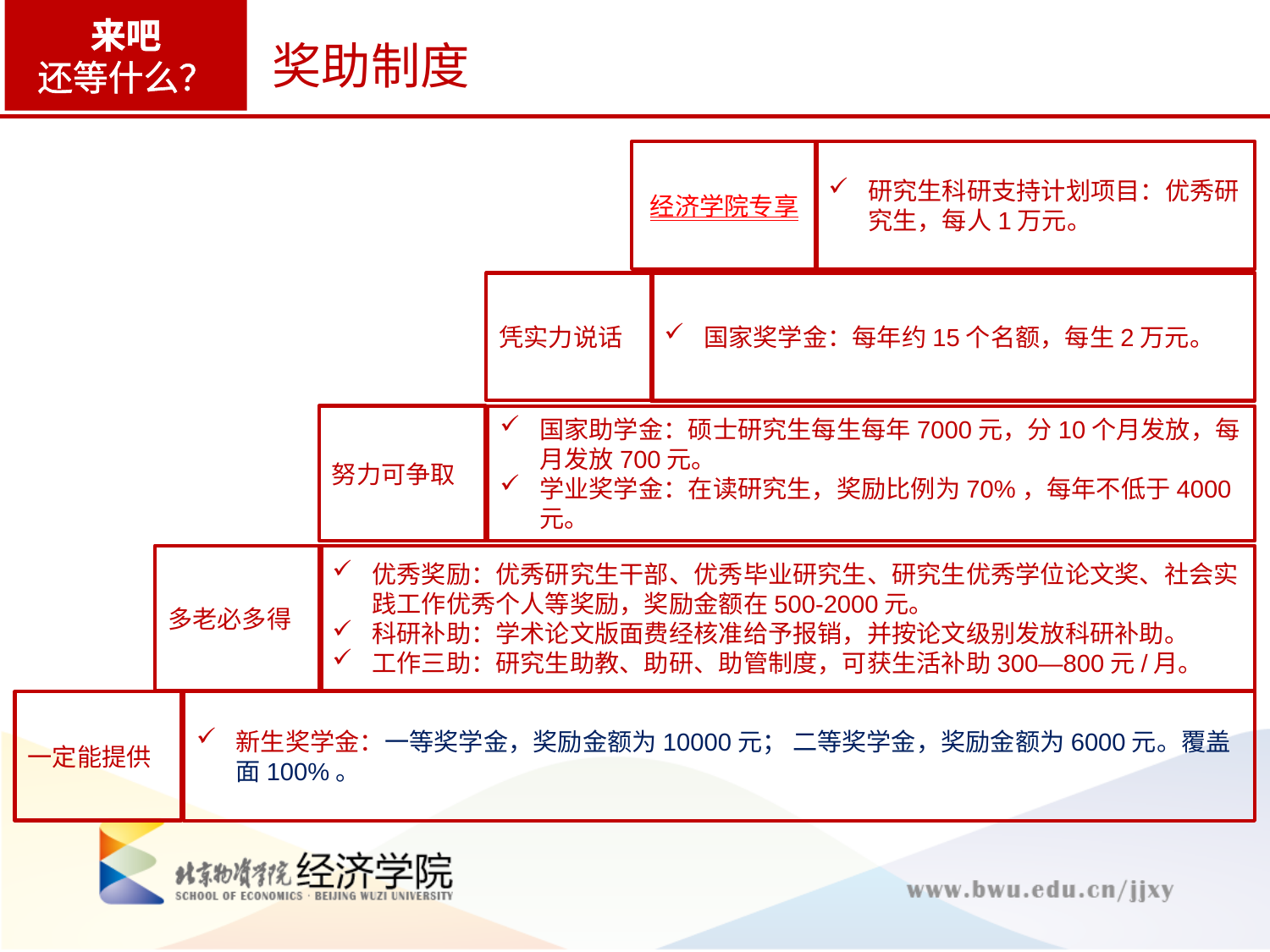

来吧
还等什么？
# 奖助制度
经济学院专享
研究生科研支持计划项目：优秀研究生，每人1万元。
凭实力说话
国家奖学金：每年约15个名额，每生2万元。
努力可争取
国家助学金：硕士研究生每生每年7000元，分10个月发放，每月发放700元。
学业奖学金：在读研究生，奖励比例为70%，每年不低于4000元。
多老必多得
优秀奖励：优秀研究生干部、优秀毕业研究生、研究生优秀学位论文奖、社会实践工作优秀个人等奖励，奖励金额在500-2000元。
科研补助：学术论文版面费经核准给予报销，并按论文级别发放科研补助。
工作三助：研究生助教、助研、助管制度，可获生活补助300—800元/月。
一定能提供
新生奖学金：一等奖学金，奖励金额为10000元； 二等奖学金，奖励金额为6000元。覆盖面100%。